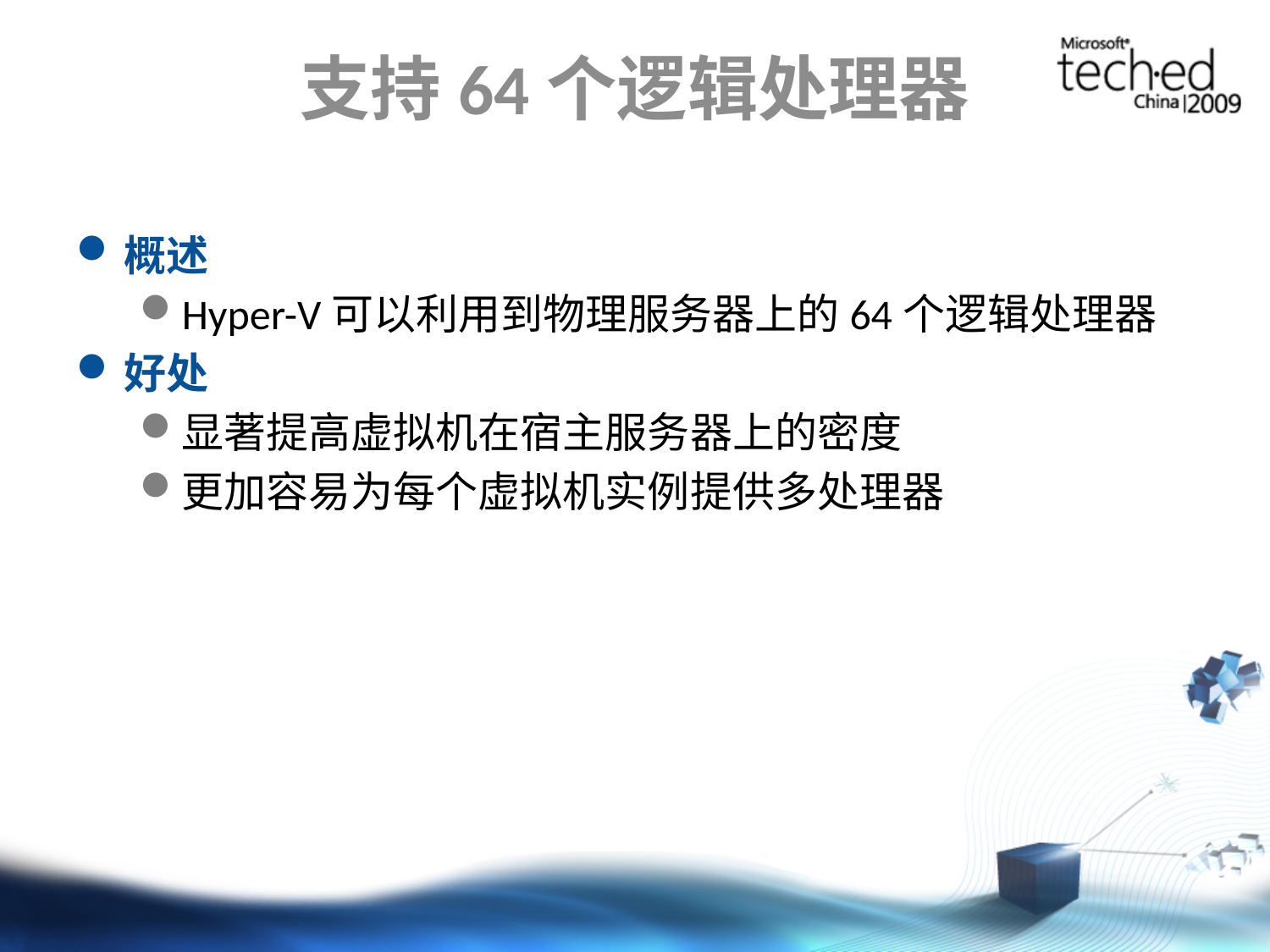

# 支持64个逻辑处理器
概述
Hyper-V可以利用到物理服务器上的64个逻辑处理器
好处
显著提高虚拟机在宿主服务器上的密度
更加容易为每个虚拟机实例提供多处理器